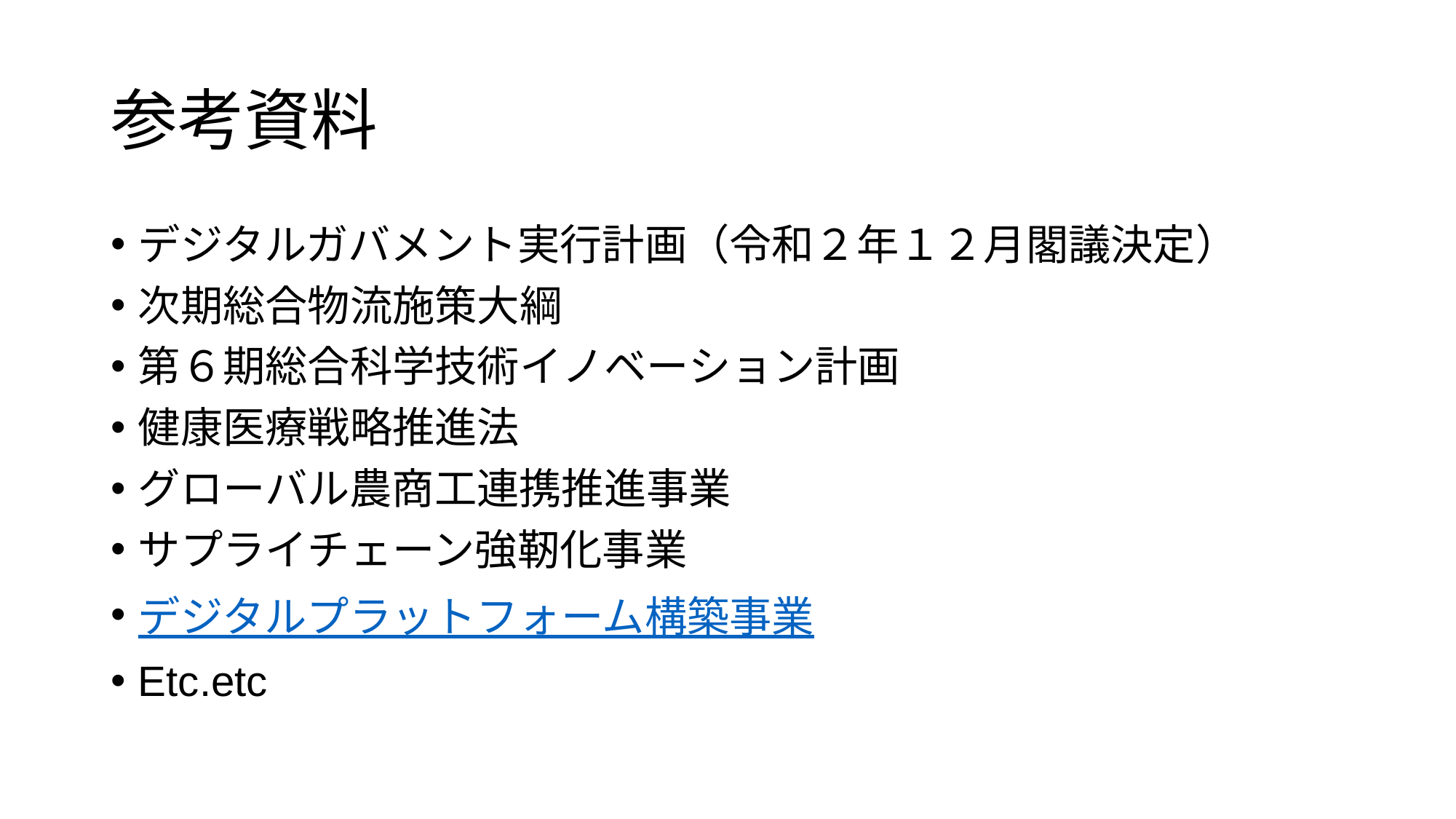

# 参考資料
デジタルガバメント実行計画（令和２年１２月閣議決定）
次期総合物流施策大綱
第６期総合科学技術イノベーション計画
健康医療戦略推進法
グローバル農商工連携推進事業
サプライチェーン強靭化事業
デジタルプラットフォーム構築事業
Etc.etc